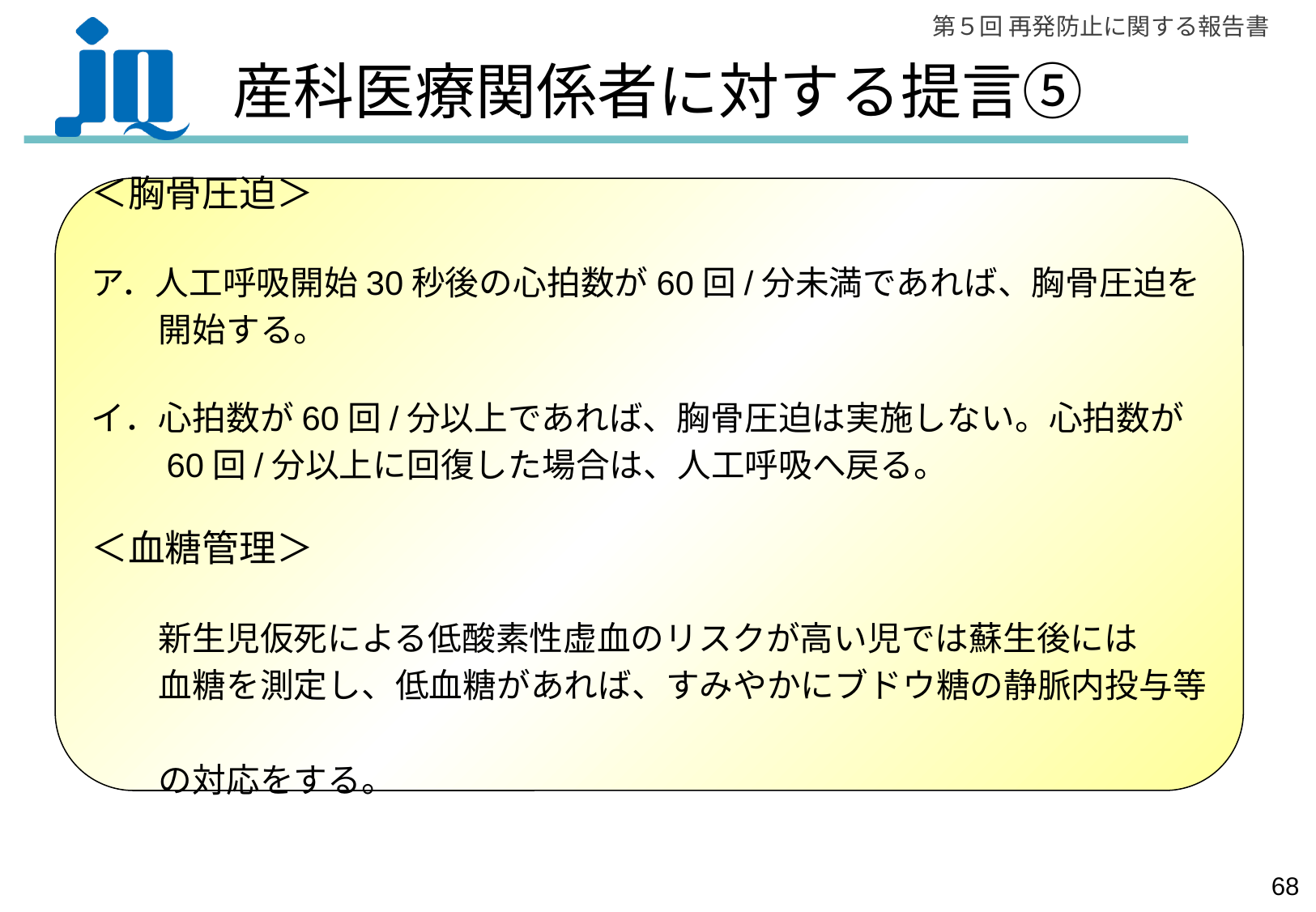

# 産科医療関係者に対する提言⑤

＜胸骨圧迫＞

ア．人工呼吸開始30秒後の心拍数が60回/分未満であれば、胸骨圧迫を
　　開始する。

イ．心拍数が60回/分以上であれば、胸骨圧迫は実施しない。心拍数が
　　60回/分以上に回復した場合は、人工呼吸へ戻る。

＜血糖管理＞

　　新生児仮死による低酸素性虚血のリスクが高い児では蘇生後には
　　血糖を測定し、低血糖があれば、すみやかにブドウ糖の静脈内投与等
　　の対応をする。

68